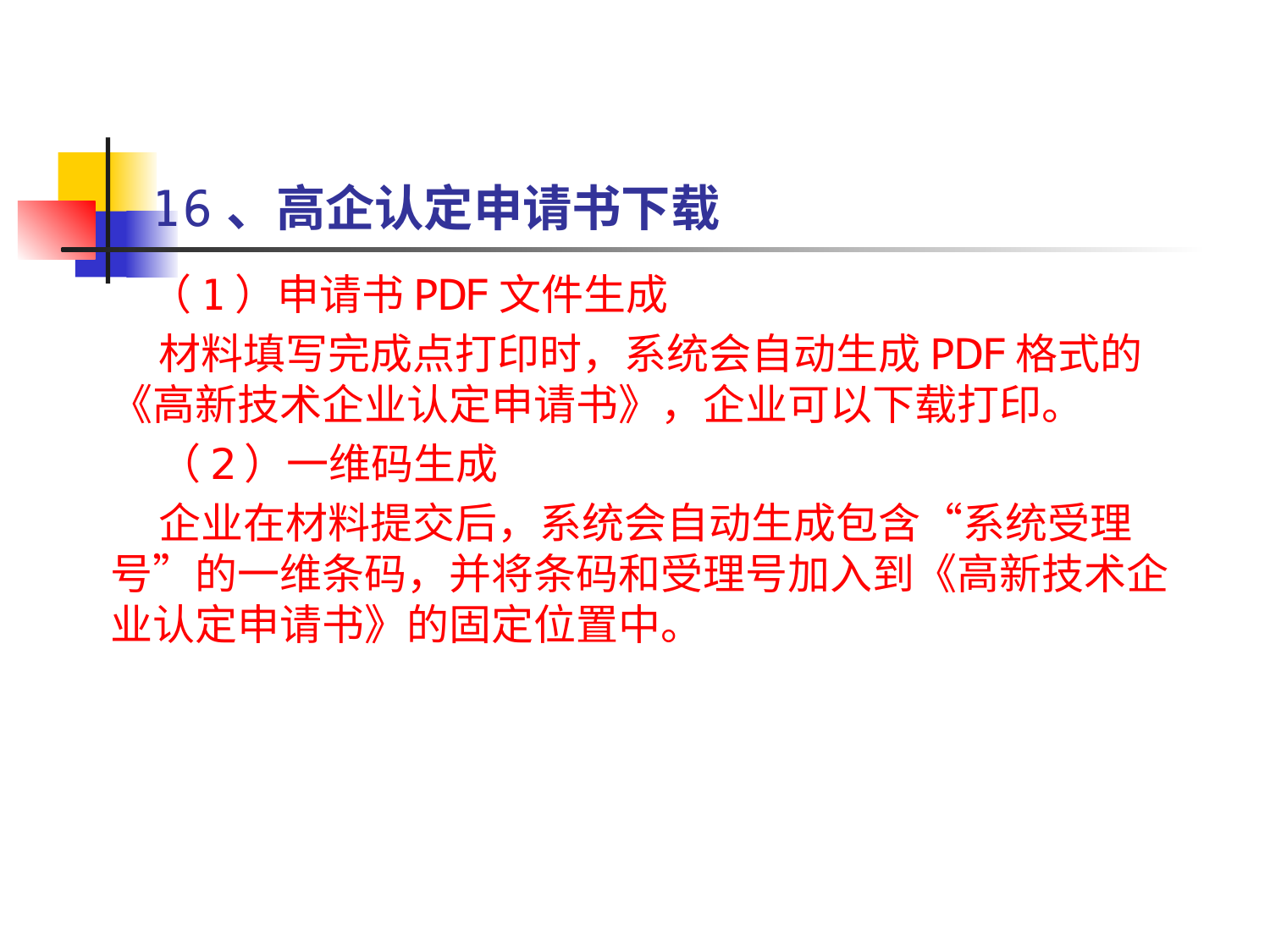

16、高企认定申请书下载
        （1）申请书PDF文件生成
         材料填写完成点打印时，系统会自动生成PDF格式的《高新技术企业认定申请书》，企业可以下载打印。
         （2）一维码生成
         企业在材料提交后，系统会自动生成包含“系统受理号”的一维条码，并将条码和受理号加入到《高新技术企业认定申请书》的固定位置中。